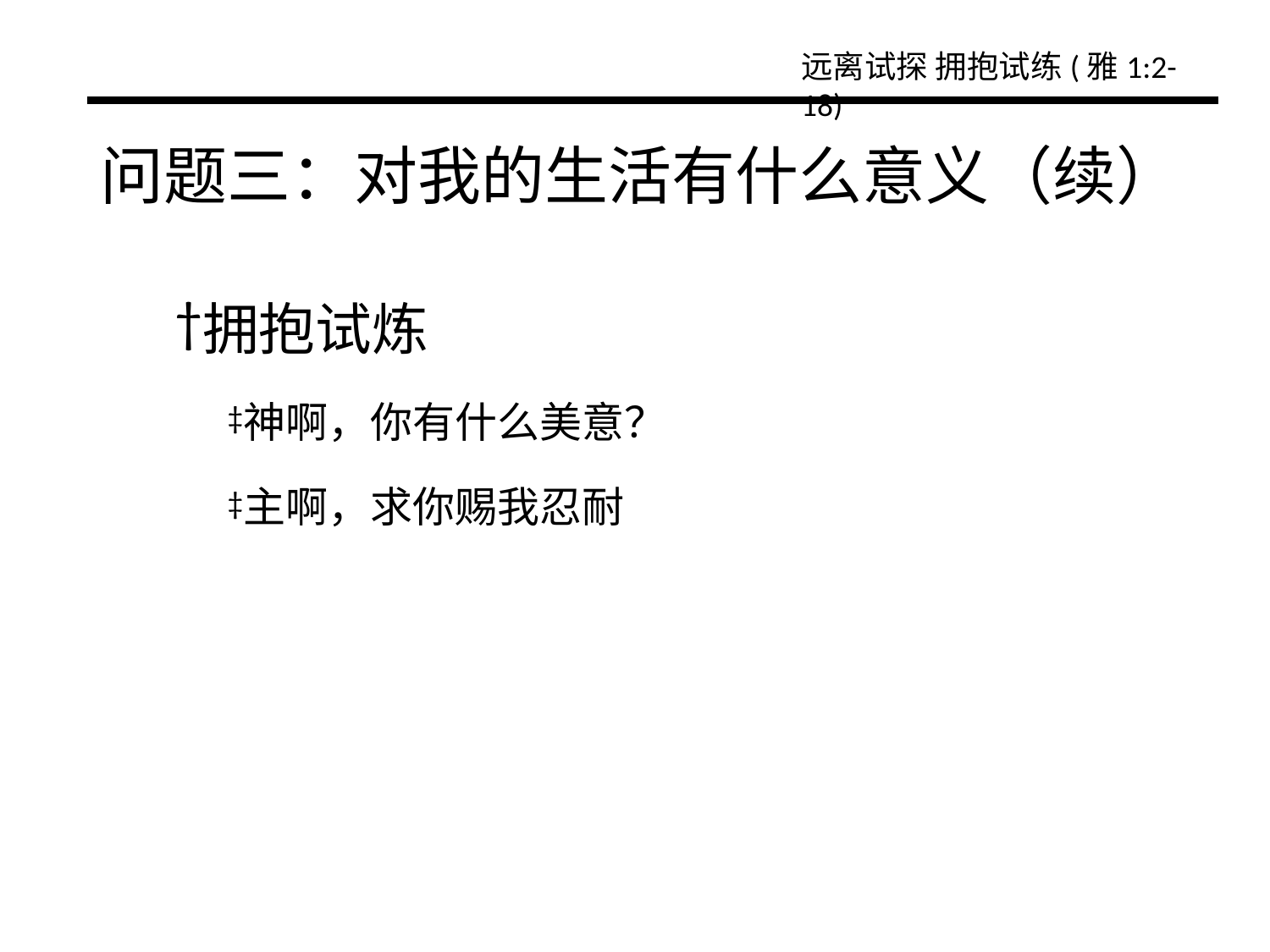

# 问题三：对我的生活有什么意义（续）
拥抱试炼
神啊，你有什么美意？
主啊，求你赐我忍耐